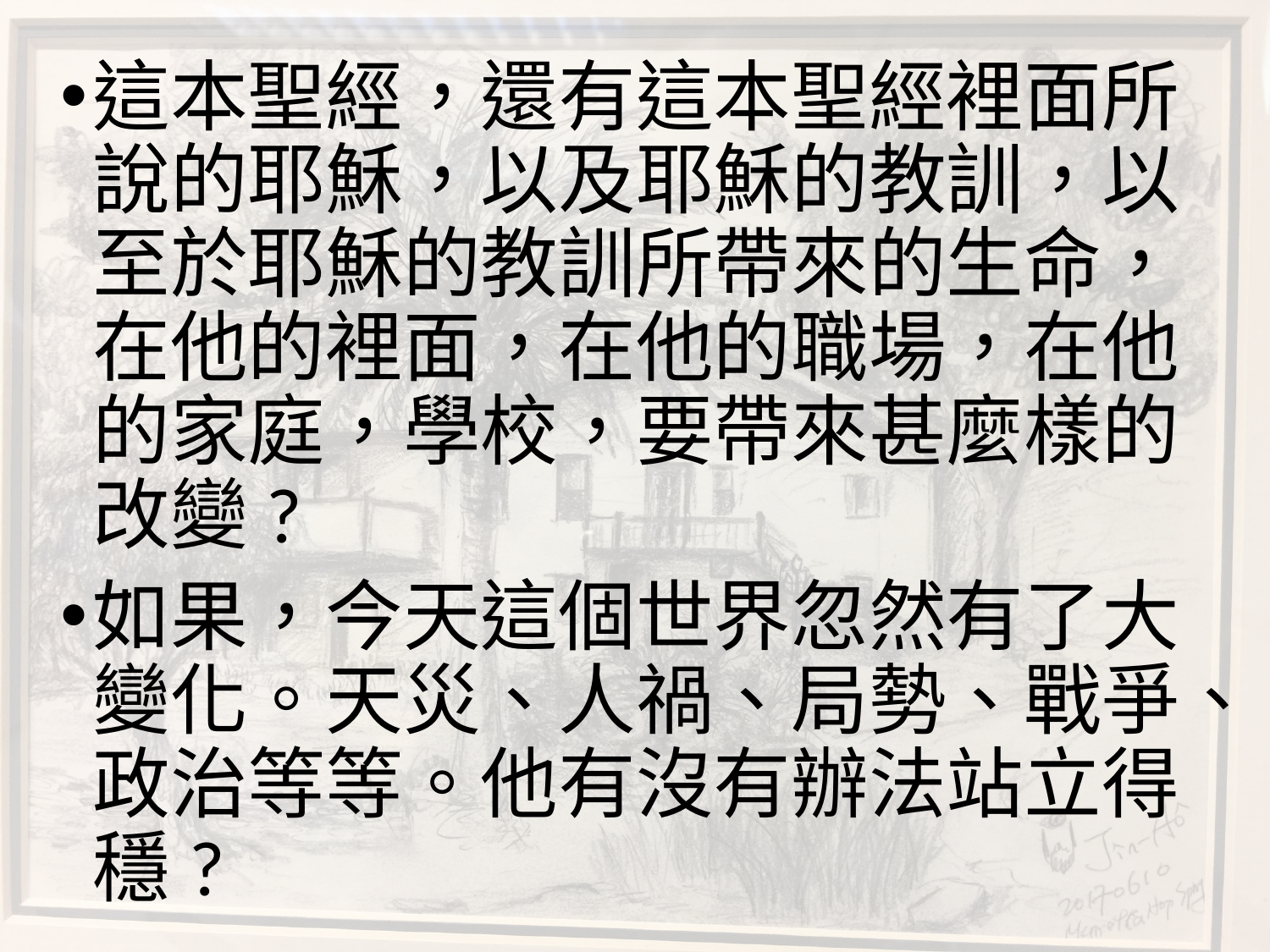

這本聖經，還有這本聖經裡面所說的耶穌，以及耶穌的教訓，以至於耶穌的教訓所帶來的生命，在他的裡面，在他的職場，在他的家庭，學校，要帶來甚麼樣的改變?
如果，今天這個世界忽然有了大變化。天災、人禍、局勢、戰爭、政治等等。他有沒有辦法站立得穩?